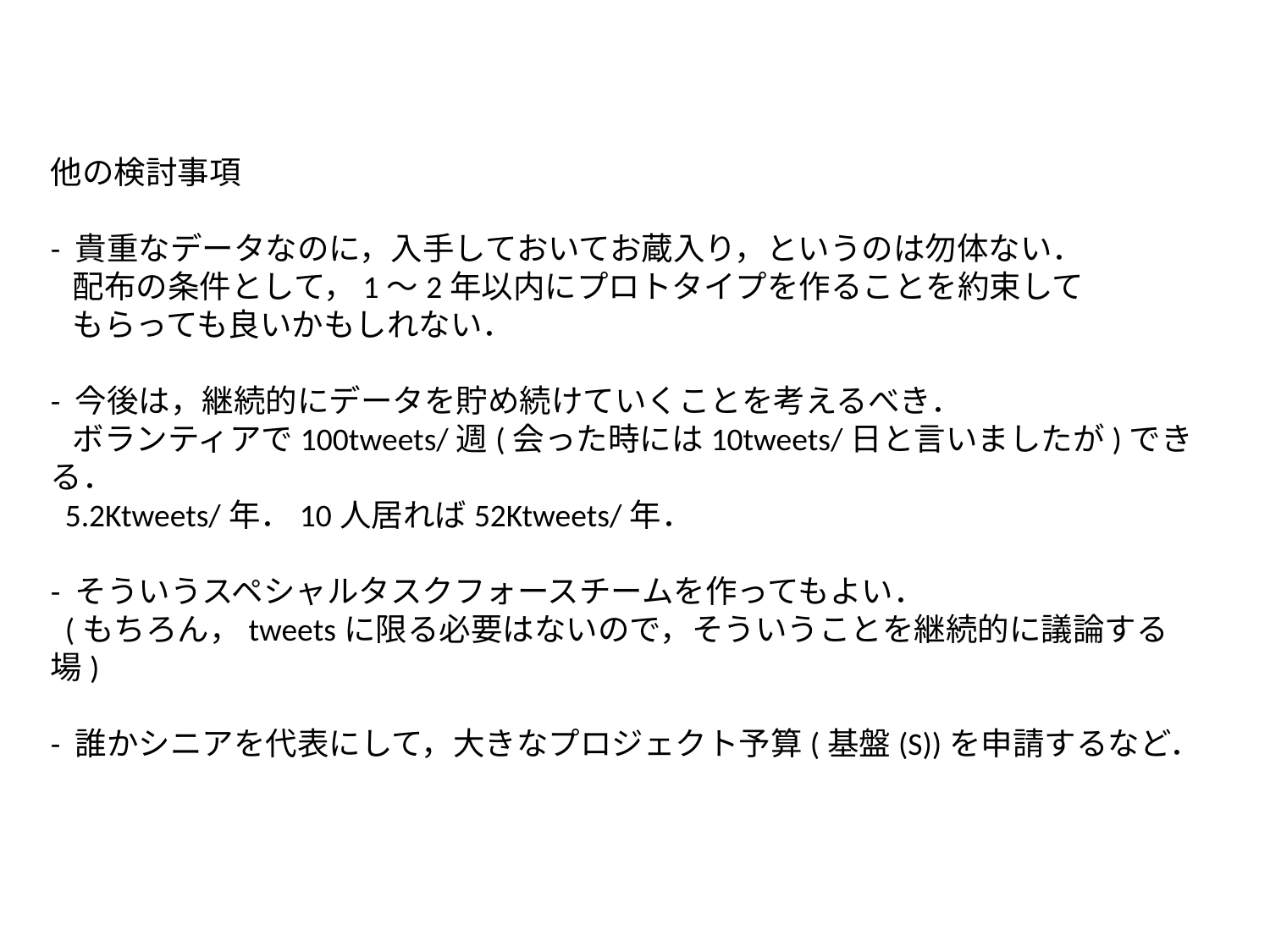

他の検討事項

- 貴重なデータなのに，入手しておいてお蔵入り，というのは勿体ない．
  配布の条件として，1〜2年以内にプロトタイプを作ることを約束して
  もらっても良いかもしれない．

- 今後は，継続的にデータを貯め続けていくことを考えるべき．
  ボランティアで100tweets/週(会った時には10tweets/日と言いましたが)できる．
  5.2Ktweets/年．10人居れば52Ktweets/年．

- そういうスペシャルタスクフォースチームを作ってもよい．
  (もちろん，tweetsに限る必要はないので，そういうことを継続的に議論する場)

- 誰かシニアを代表にして，大きなプロジェクト予算(基盤(S))を申請するなど．